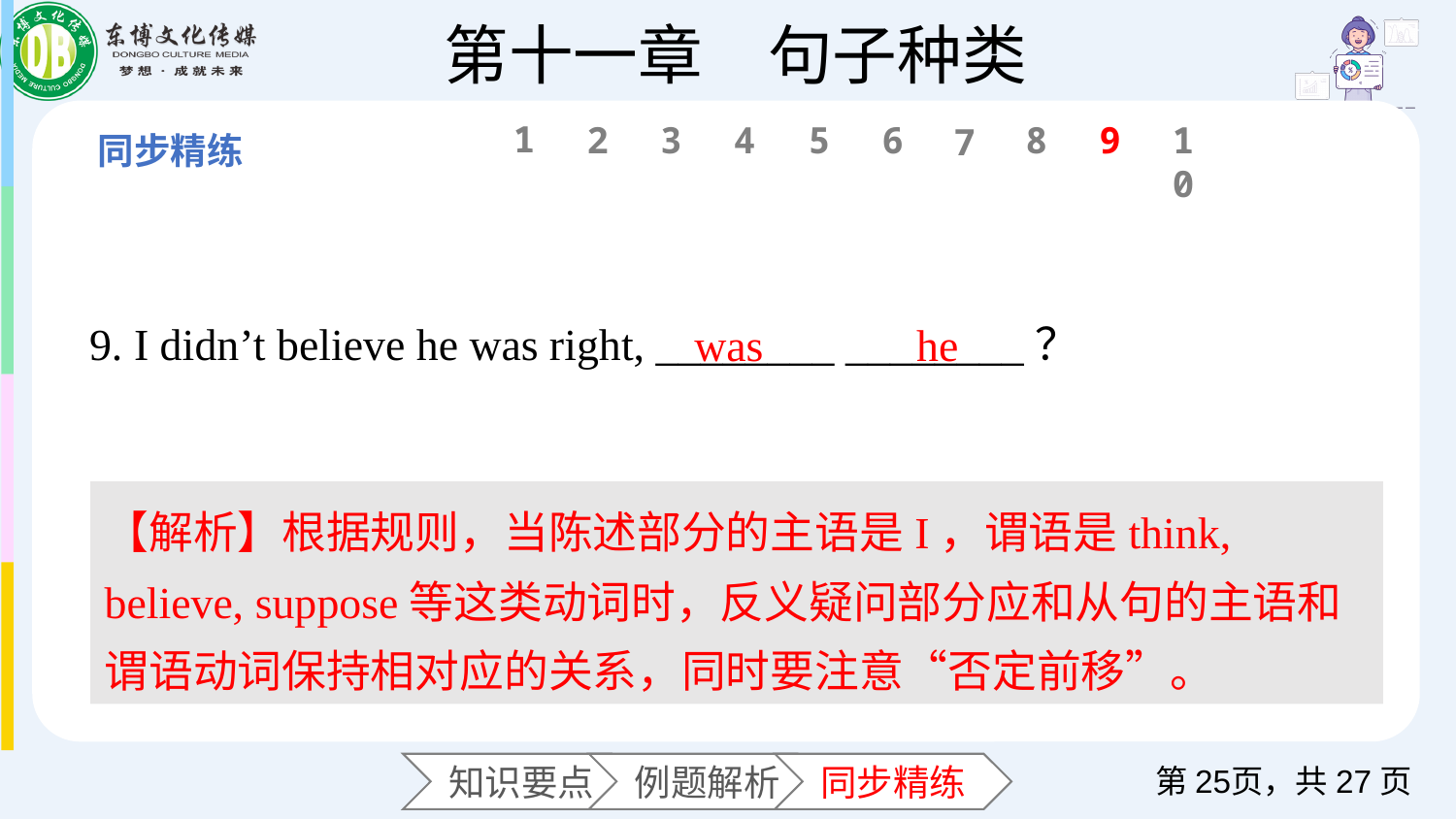

1
6
2
3
4
5
8
9
10
7

9. I didn’t believe he was right, ________ ________？
was
he
【解析】根据规则，当陈述部分的主语是I，谓语是think, believe, suppose等这类动词时，反义疑问部分应和从句的主语和谓语动词保持相对应的关系，同时要注意“否定前移”。